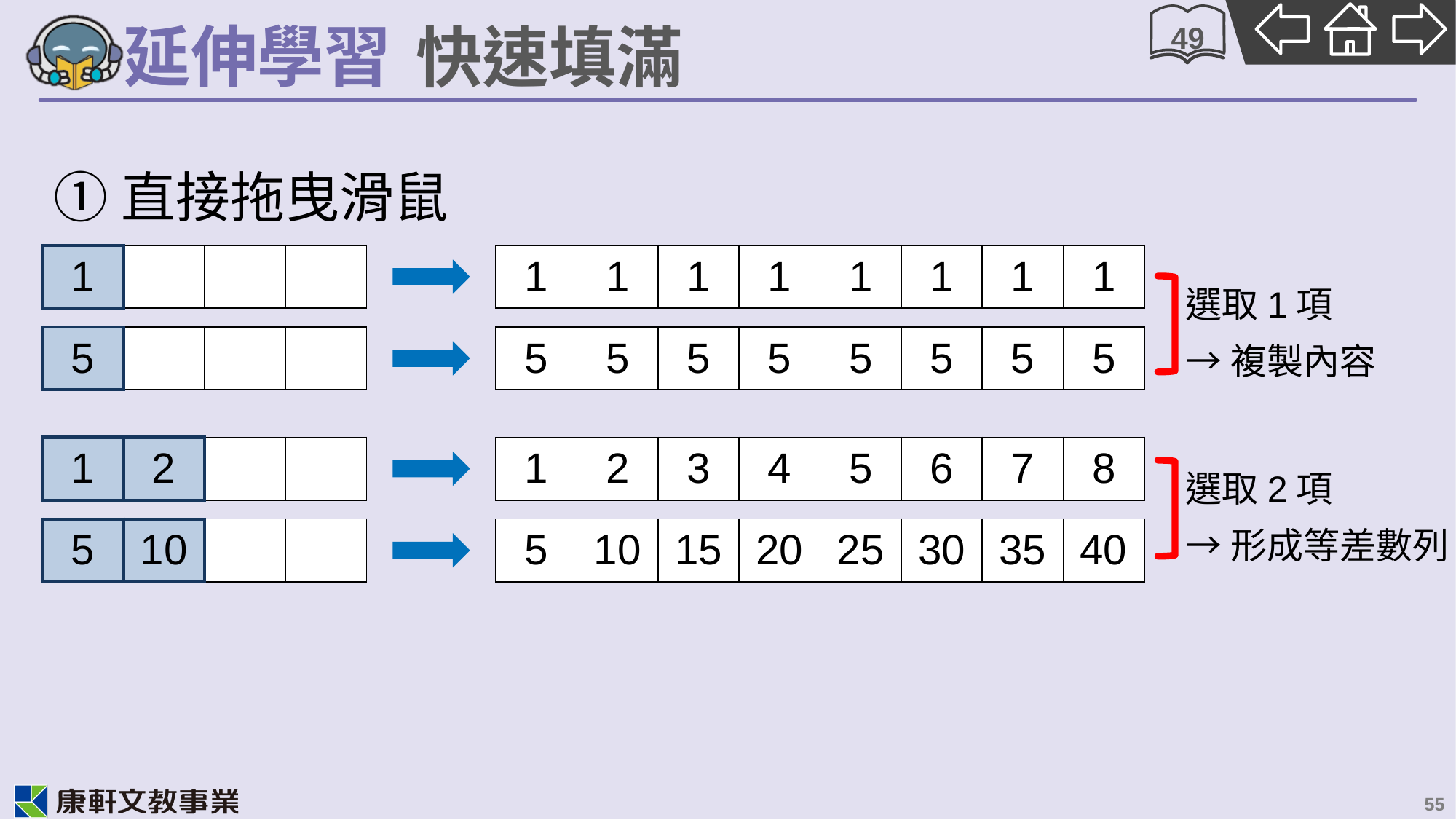

49
# 快速填滿
①直接拖曳滑鼠
| 1 |  |  |  |
| --- | --- | --- | --- |
| 1 | 1 | 1 | 1 | 1 | 1 | 1 | 1 |
| --- | --- | --- | --- | --- | --- | --- | --- |

選取1項
→複製內容

| 5 |  |  |  |
| --- | --- | --- | --- |
| 5 | 5 | 5 | 5 | 5 | 5 | 5 | 5 |
| --- | --- | --- | --- | --- | --- | --- | --- |

| 1 | 2 |  |  |
| --- | --- | --- | --- |
| 1 | 2 | 3 | 4 | 5 | 6 | 7 | 8 |
| --- | --- | --- | --- | --- | --- | --- | --- |
選取2項
→形成等差數列

| 5 | 10 |  |  |
| --- | --- | --- | --- |
| 5 | 10 | 15 | 20 | 25 | 30 | 35 | 40 |
| --- | --- | --- | --- | --- | --- | --- | --- |

55